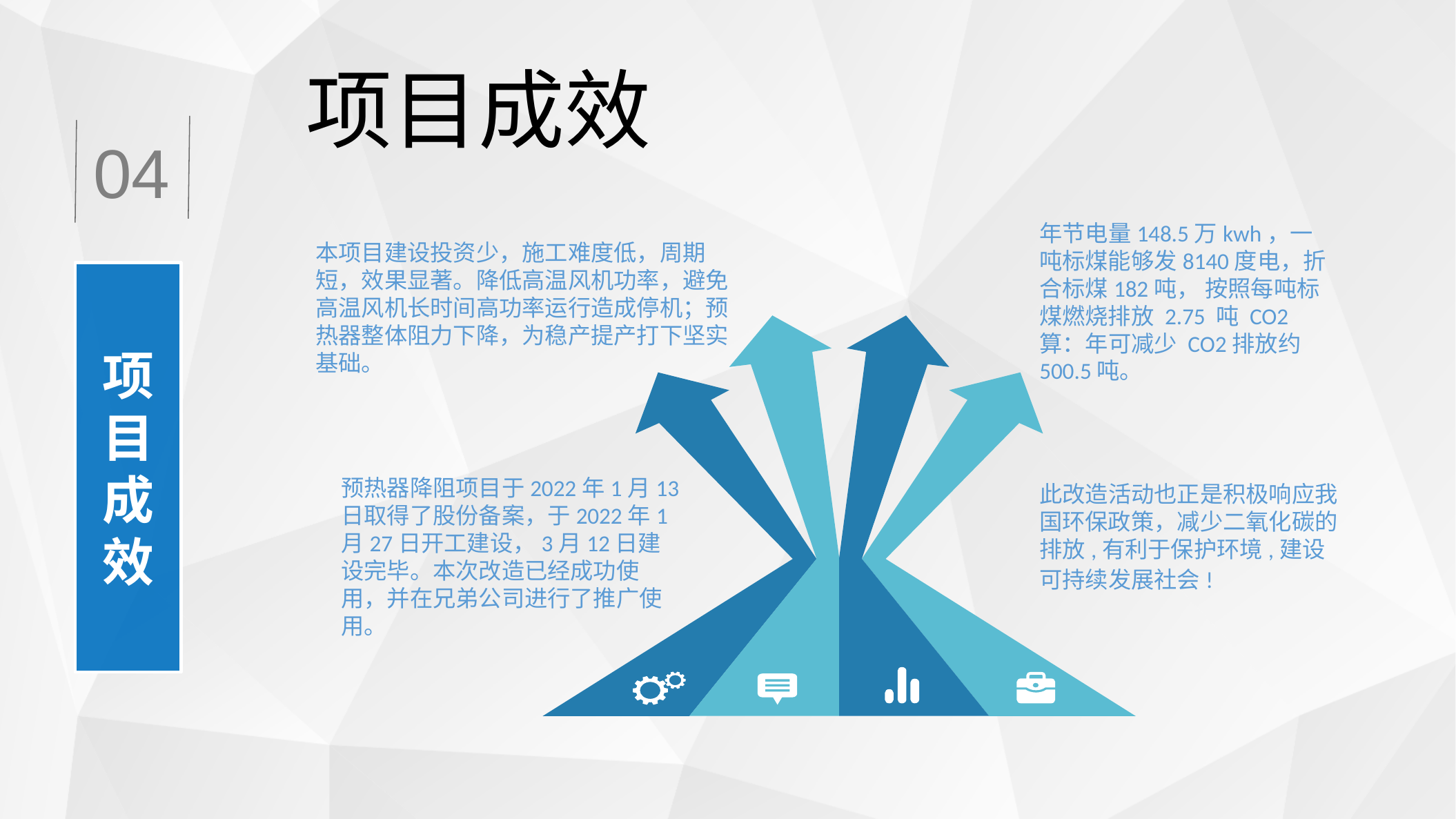

项目成效
04
年节电量148.5万kwh，一吨标煤能够发8140度电，折合标煤182吨， 按照每吨标煤燃烧排放 2.75 吨 CO2算：年可减少 CO2排放约 500.5吨。

本项目建设投资少，施工难度低，周期短，效果显著。降低高温风机功率，避免高温风机长时间高功率运行造成停机；预热器整体阻力下降，为稳产提产打下坚实基础。

项
目
成
效

预热器降阻项目于2022年1月13日取得了股份备案，于2022年1月27日开工建设，3月12日建设完毕。本次改造已经成功使用，并在兄弟公司进行了推广使用。

此改造活动也正是积极响应我国环保政策，减少二氧化碳的排放,有利于保护环境,建设可持续发展社会!